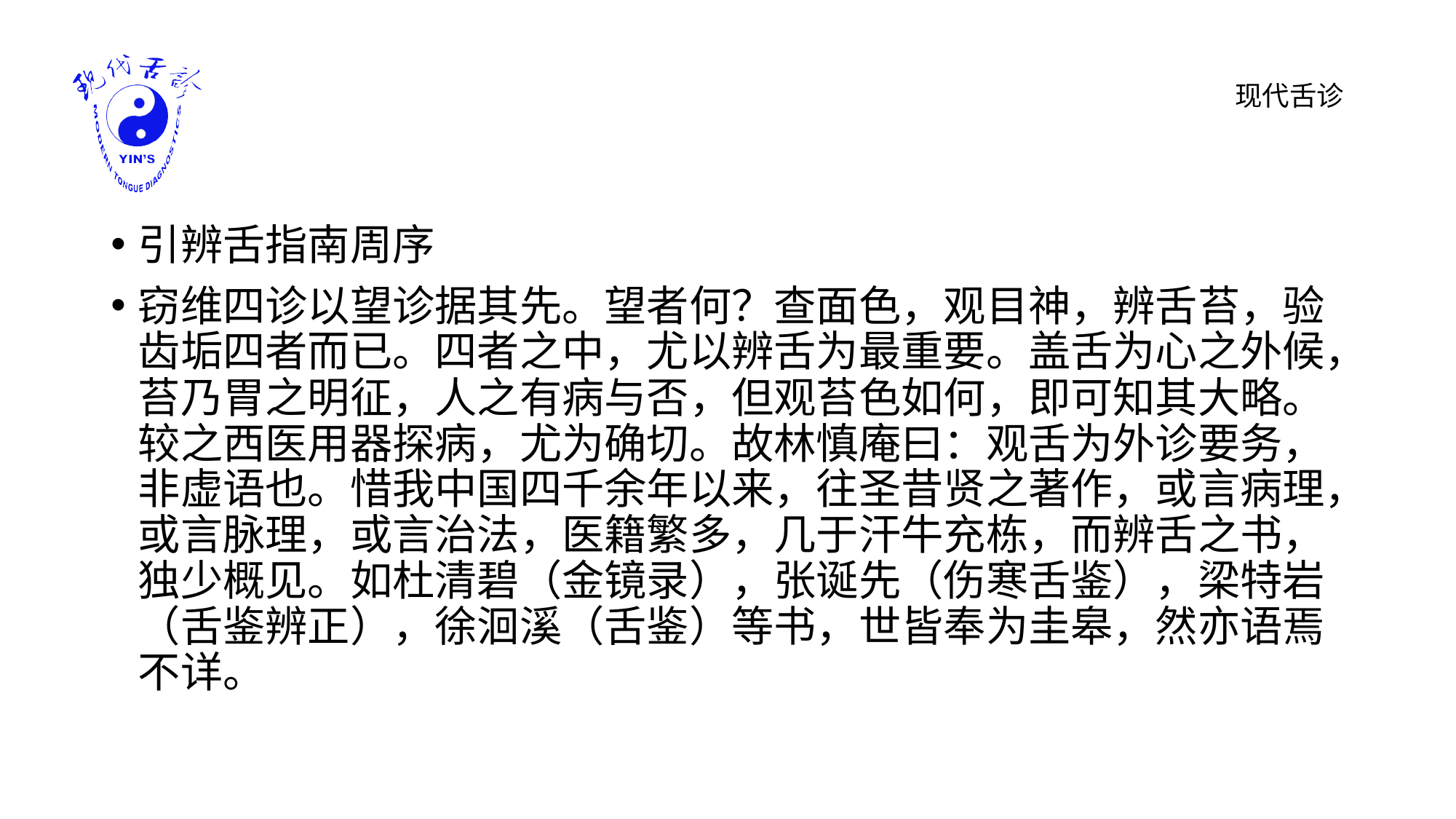

引辨舌指南周序
窃维四诊以望诊据其先。望者何？查面色，观目神，辨舌苔，验齿垢四者而已。四者之中，尤以辨舌为最重要。盖舌为心之外候，苔乃胃之明征，人之有病与否，但观苔色如何，即可知其大略。较之西医用器探病，尤为确切。故林慎庵曰：观舌为外诊要务，非虚语也。惜我中国四千余年以来，往圣昔贤之著作，或言病理，或言脉理，或言治法，医籍繁多，几于汗牛充栋，而辨舌之书，独少概见。如杜清碧（金镜录），张诞先（伤寒舌鉴），梁特岩（舌鉴辨正），徐洄溪（舌鉴）等书，世皆奉为圭皋，然亦语焉不详。